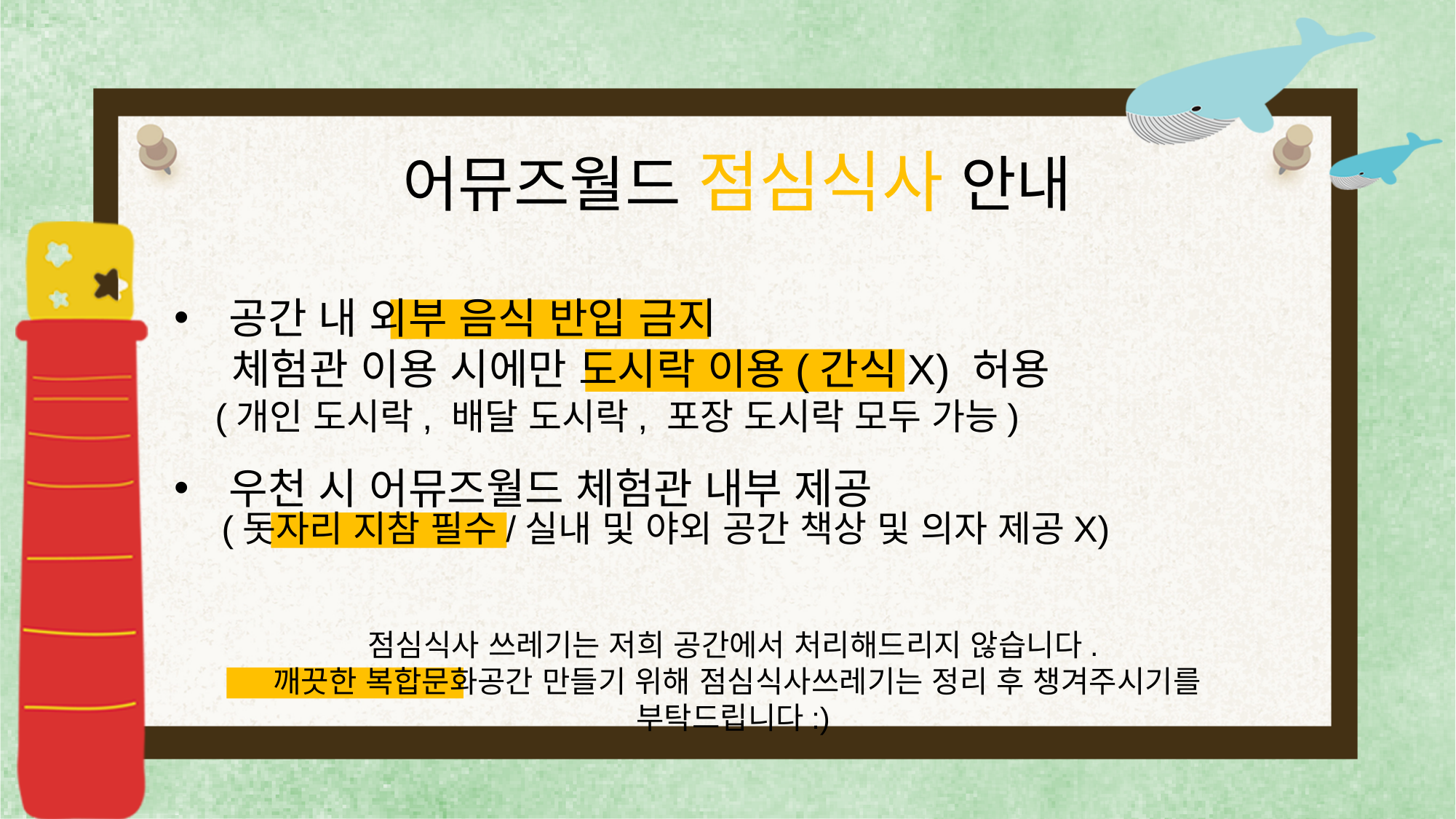

어뮤즈월드 점심식사 안내
공간 내 외부 음식 반입 금지
    체험관 이용 시에만 도시락 이용(간식X) 허용
    (개인 도시락, 배달 도시락, 포장 도시락 모두 가능)

우천 시 어뮤즈월드 체험관 내부 제공
    (돗자리 지참 필수/실내 및 야외 공간 책상 및 의자 제공X)

점심식사 쓰레기는 저희 공간에서 처리해드리지 않습니다.
깨끗한 복합문화공간 만들기 위해 점심식사쓰레기는 정리 후 챙겨주시기를 부탁드립니다:)